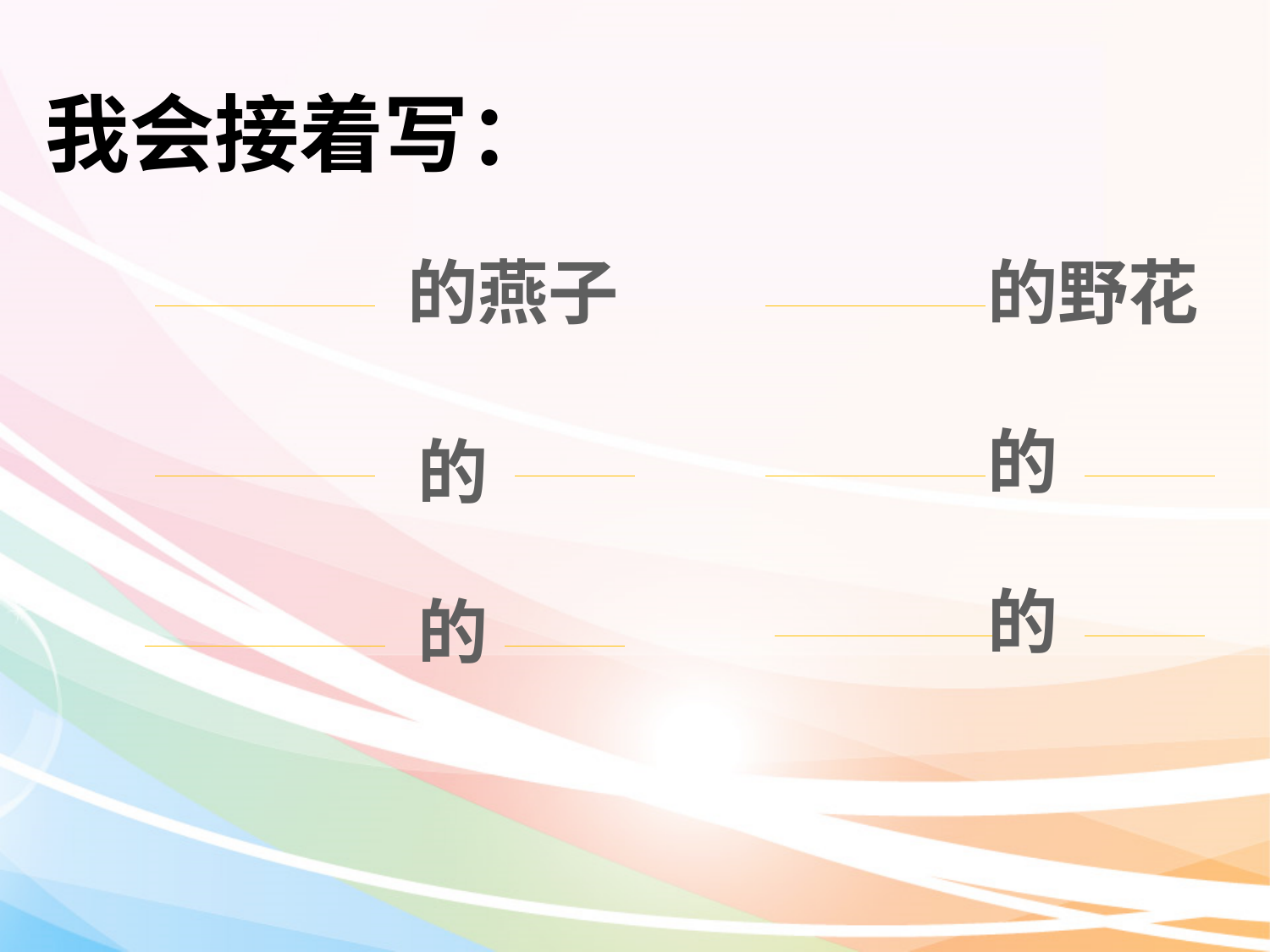

我会接着写：
的燕子
的野花
的
的
的
的